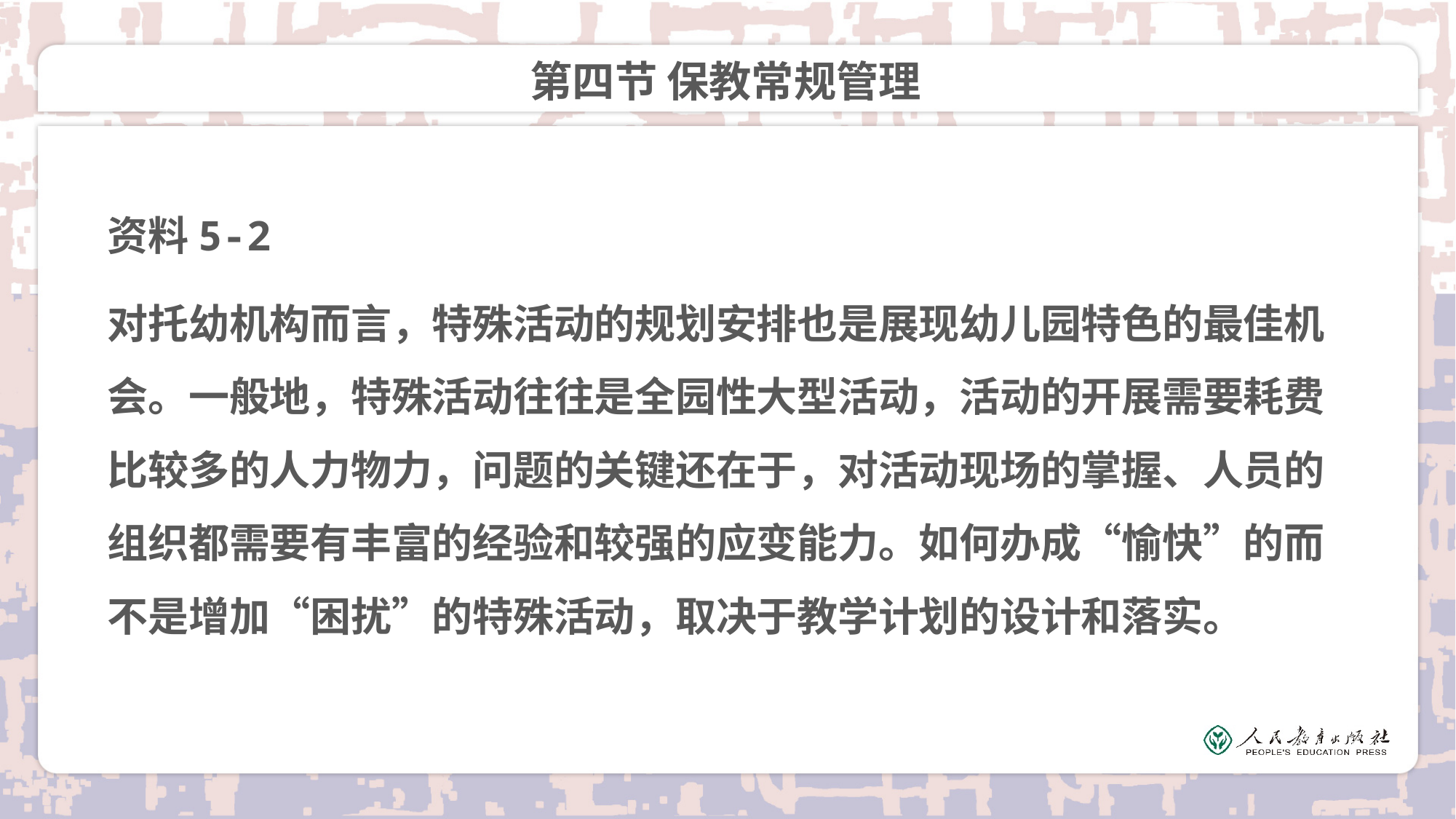

# 第四节 保教常规管理
资料5-2
对托幼机构而言，特殊活动的规划安排也是展现幼儿园特色的最佳机会。一般地，特殊活动往往是全园性大型活动，活动的开展需要耗费比较多的人力物力，问题的关键还在于，对活动现场的掌握、人员的组织都需要有丰富的经验和较强的应变能力。如何办成“愉快”的而不是增加“困扰”的特殊活动，取决于教学计划的设计和落实。